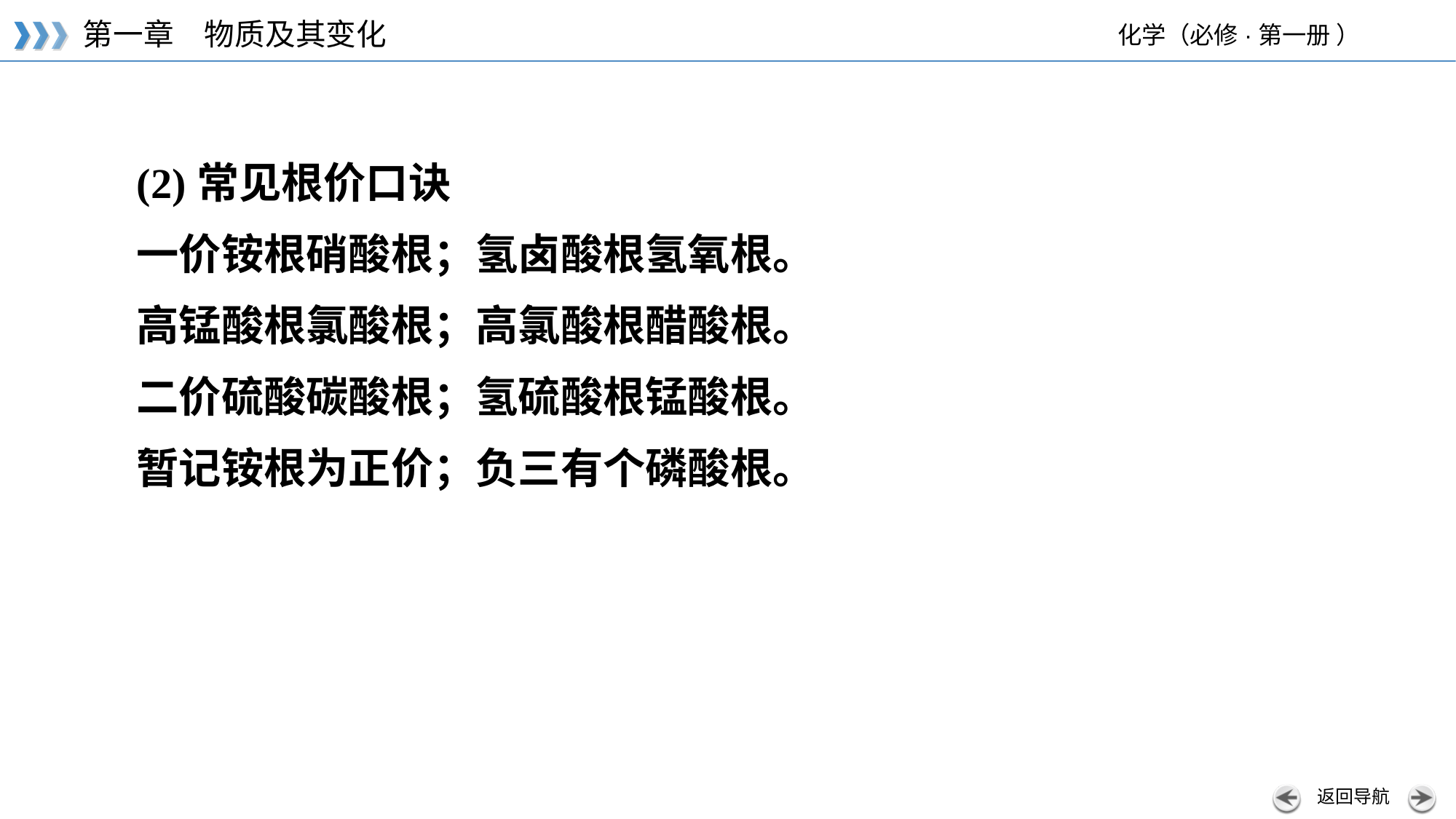

(2)常见根价口诀
一价铵根硝酸根；氢卤酸根氢氧根。
高锰酸根氯酸根；高氯酸根醋酸根。
二价硫酸碳酸根；氢硫酸根锰酸根。
暂记铵根为正价；负三有个磷酸根。